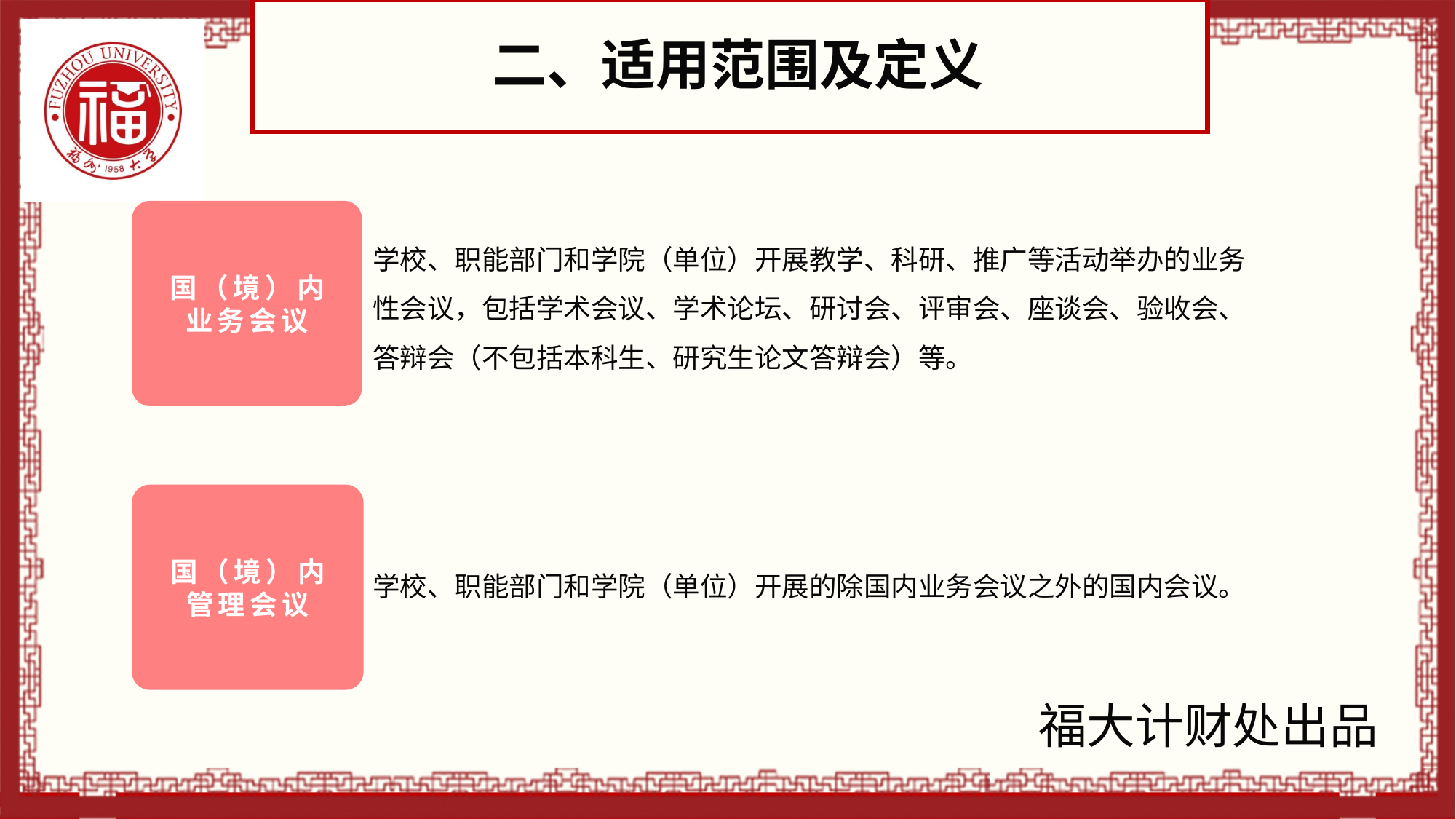

二、适用范围及定义

学校、职能部门和学院（单位）开展教学、科研、推广等活动举办的业务性会议，包括学术会议、学术论坛、研讨会、评审会、座谈会、验收会、答辩会（不包括本科生、研究生论文答辩会）等。
国（境）内
业务会议
国（境）内
管理会议

学校、职能部门和学院（单位）开展的除国内业务会议之外的国内会议。
4